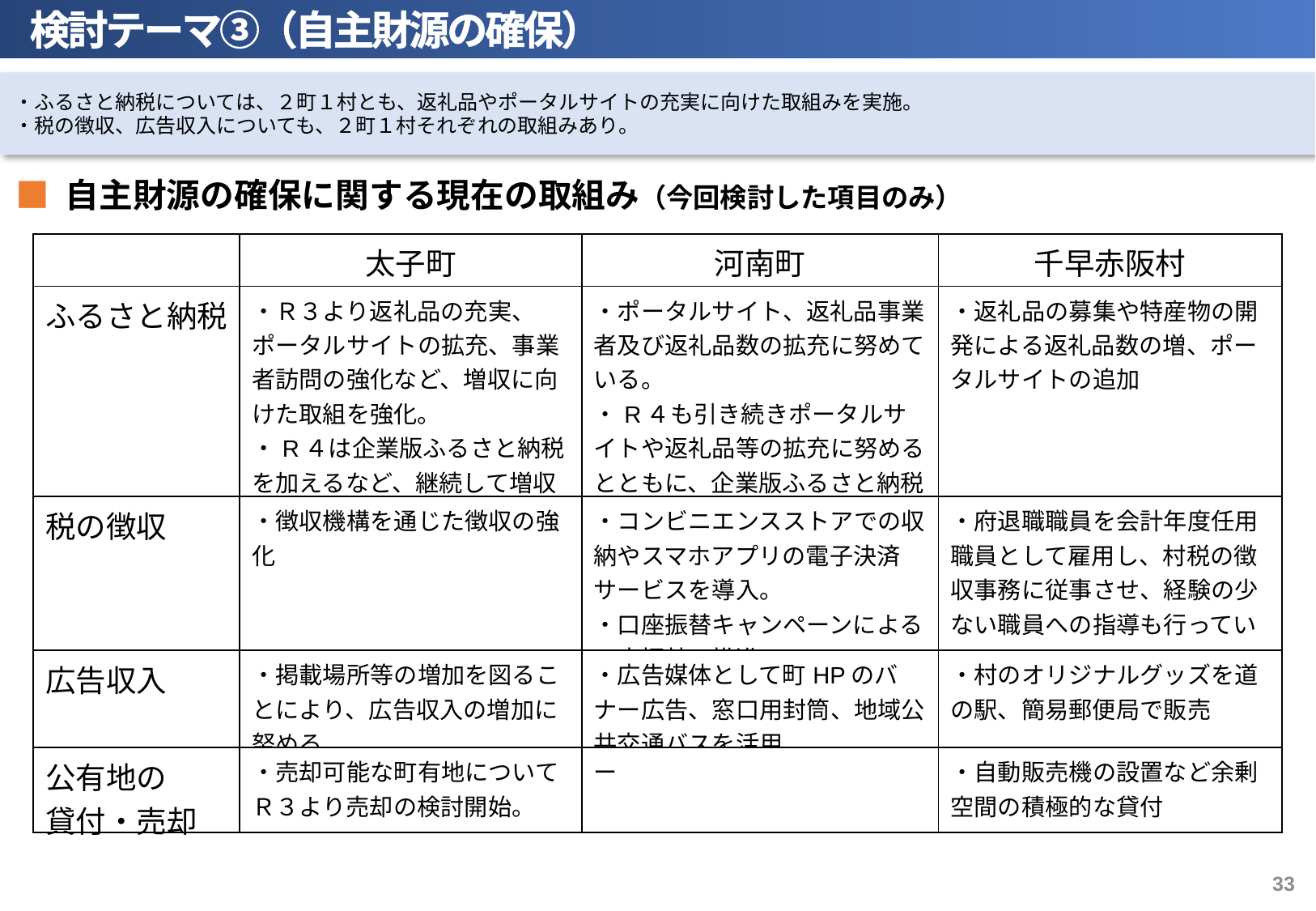

検討テーマ③（自主財源の確保）

・ふるさと納税については、２町１村とも、返礼品やポータルサイトの充実に向けた取組みを実施。
・税の徴収、広告収入についても、２町１村それぞれの取組みあり。
■ 自主財源の確保に関する現在の取組み（今回検討した項目のみ）
|  | 太子町 | 河南町 | 千早赤阪村 |
| --- | --- | --- | --- |
| ふるさと納税 | ・Ｒ３より返礼品の充実、ポータルサイトの拡充、事業者訪問の強化など、増収に向けた取組を強化。 ・R４は企業版ふるさと納税を加えるなど、継続して増収入に繋がる環境整備に努める。 | ・ポータルサイト、返礼品事業者及び返礼品数の拡充に努めている。 ・R４も引き続きポータルサイトや返礼品等の拡充に努めるとともに、企業版ふるさと納税の活用にも取組んでいく。 | ・返礼品の募集や特産物の開発による返礼品数の増、ポータルサイトの追加 |
| 税の徴収 | ・徴収機構を通じた徴収の強化 | ・コンビニエンスストアでの収納やスマホアプリの電子決済サービスを導入。 ・口座振替キャンペーンによる口座振替の推進。 | ・府退職職員を会計年度任用職員として雇用し、村税の徴収事務に従事させ、経験の少ない職員への指導も行っている。 |
| 広告収入 | ・掲載場所等の増加を図ることにより、広告収入の増加に努める。 | ・広告媒体として町HPのバナー広告、窓口用封筒、地域公共交通バスを活用。 | ・村のオリジナルグッズを道の駅、簡易郵便局で販売 |
| 公有地の 貸付・売却 | ・売却可能な町有地について Ｒ３より売却の検討開始。 | ー | ・自動販売機の設置など余剰空間の積極的な貸付 |
33